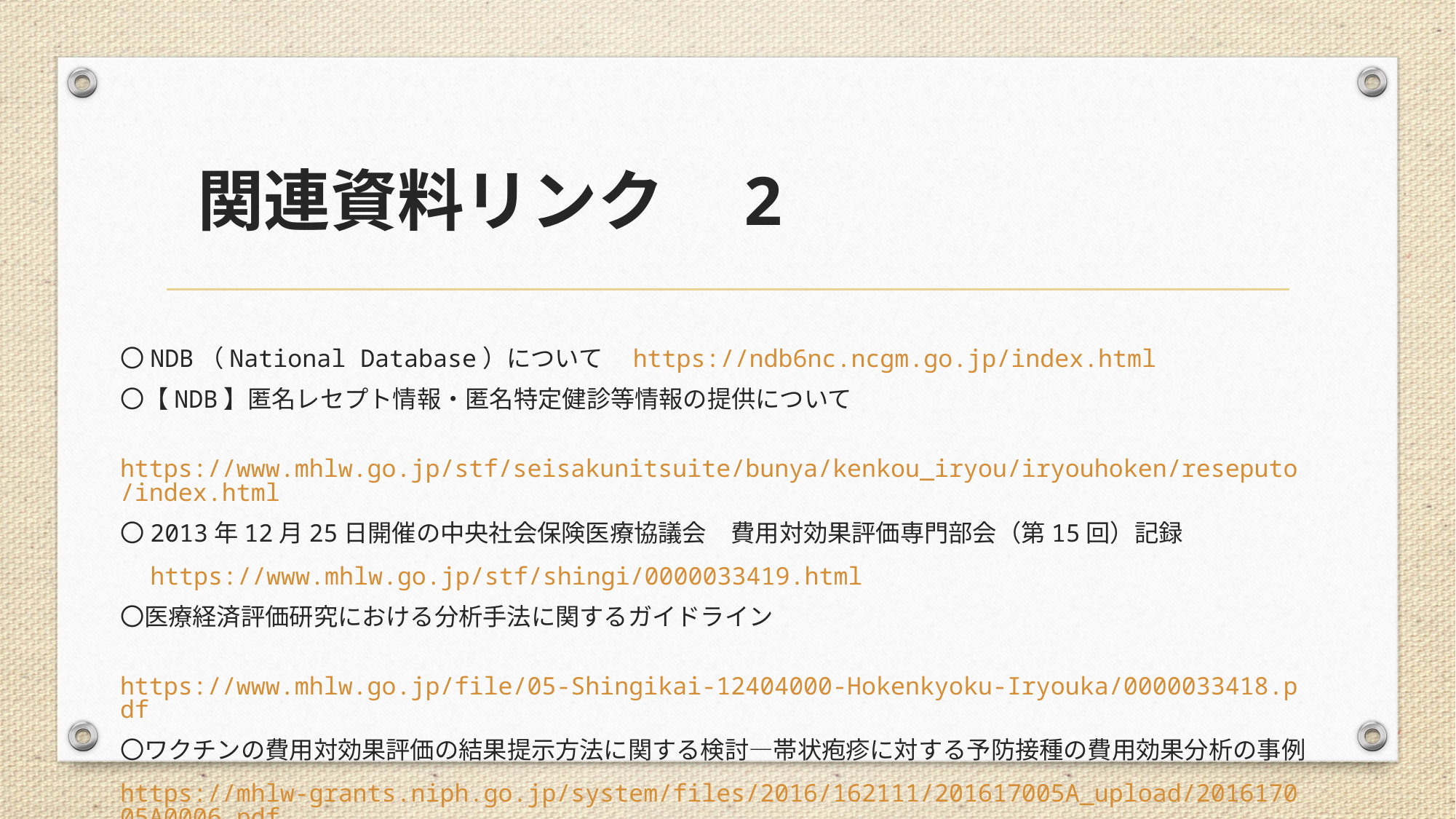

# 関連資料リンク	2
〇NDB（National Database）について　https://ndb6nc.ncgm.go.jp/index.html
〇【NDB】匿名レセプト情報・匿名特定健診等情報の提供について
　https://www.mhlw.go.jp/stf/seisakunitsuite/bunya/kenkou_iryou/iryouhoken/reseputo/index.html
〇2013年12月25日開催の中央社会保険医療協議会　費用対効果評価専門部会（第15回）記録
　https://www.mhlw.go.jp/stf/shingi/0000033419.html
〇医療経済評価研究における分析手法に関するガイドライン
　https://www.mhlw.go.jp/file/05-Shingikai-12404000-Hokenkyoku-Iryouka/0000033418.pdf
〇ワクチンの費用対効果評価の結果提示方法に関する検討―帯状疱疹に対する予防接種の費用効果分析の事例
https://mhlw-grants.niph.go.jp/system/files/2016/162111/201617005A_upload/201617005A0006.pdf